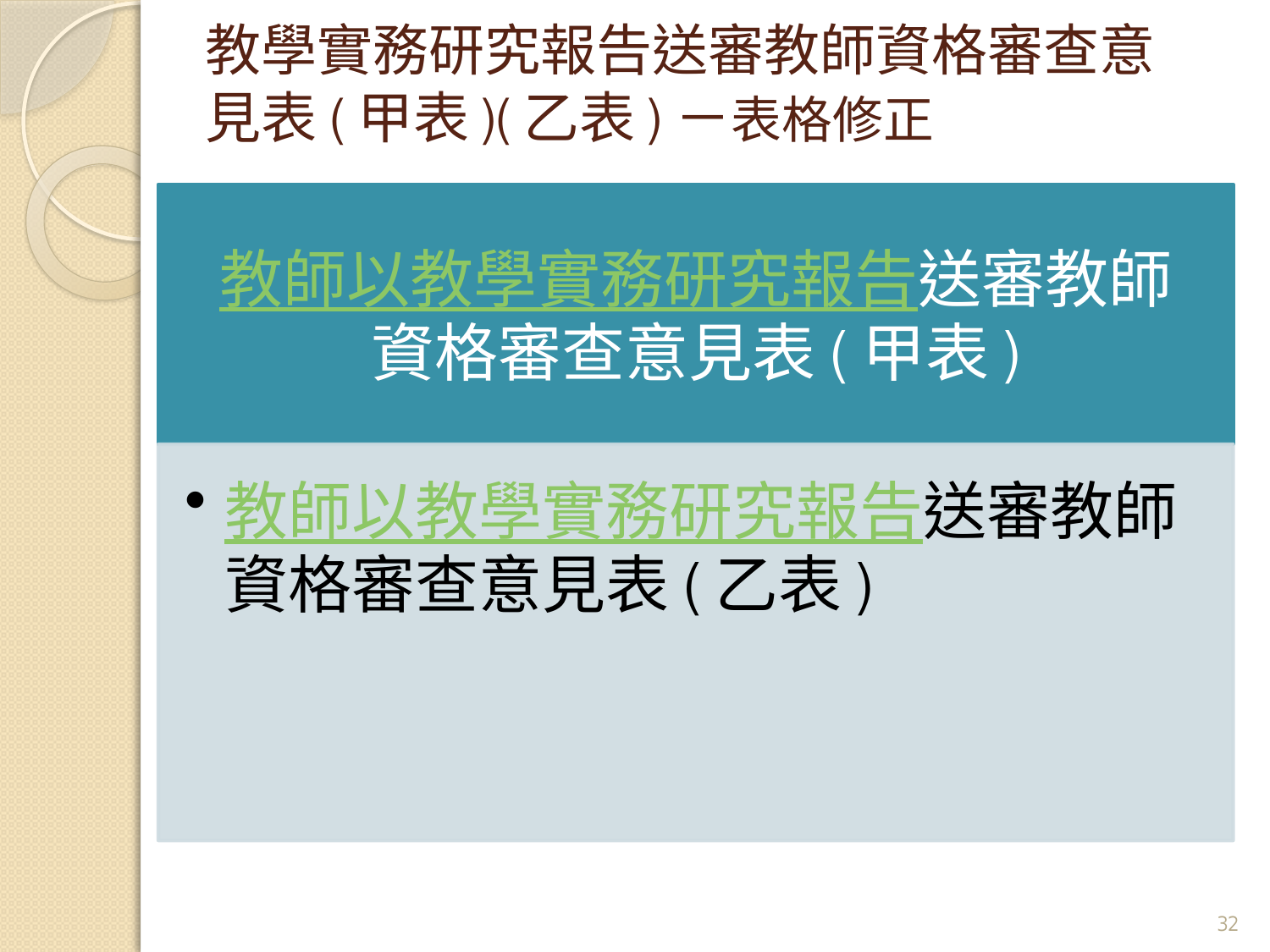

# 教學實務研究報告送審教師資格審查意見表(甲表)(乙表)－表格修正
教師以教學實務研究報告送審教師資格審查意見表(甲表)
教師以教學實務研究報告送審教師資格審查意見表(乙表)
32